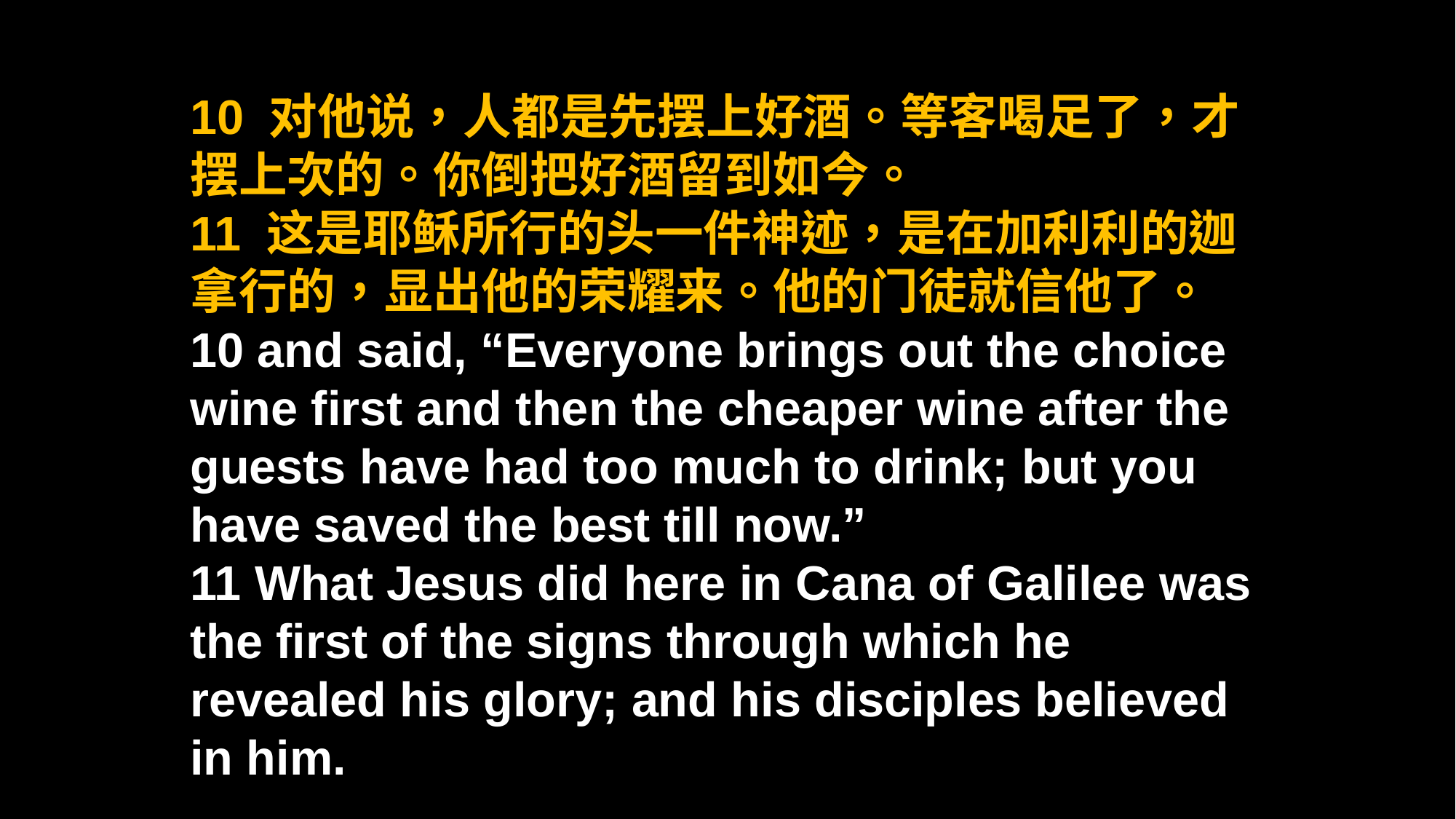

10 对他说，人都是先摆上好酒。等客喝足了，才摆上次的。你倒把好酒留到如今。
11 这是耶稣所行的头一件神迹，是在加利利的迦拿行的，显出他的荣耀来。他的门徒就信他了。
10 and said, “Everyone brings out the choice wine first and then the cheaper wine after the guests have had too much to drink; but you have saved the best till now.”
11 What Jesus did here in Cana of Galilee was the first of the signs through which he revealed his glory; and his disciples believed in him.